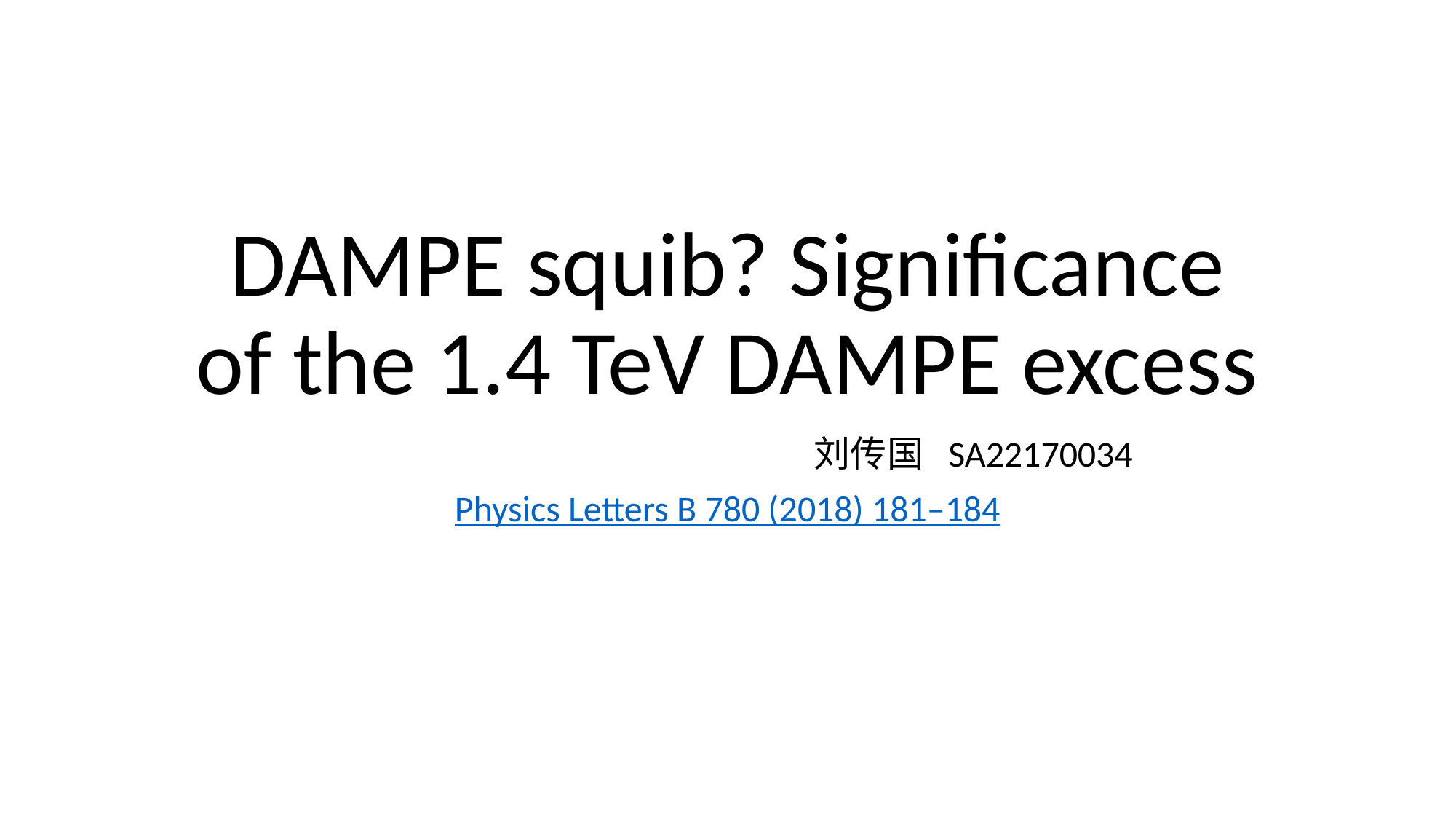

# DAMPE squib? Signiﬁcance of the 1.4 TeV DAMPE excess
                                                           刘传国  SA22170034
Physics Letters B 780 (2018) 181–184

1